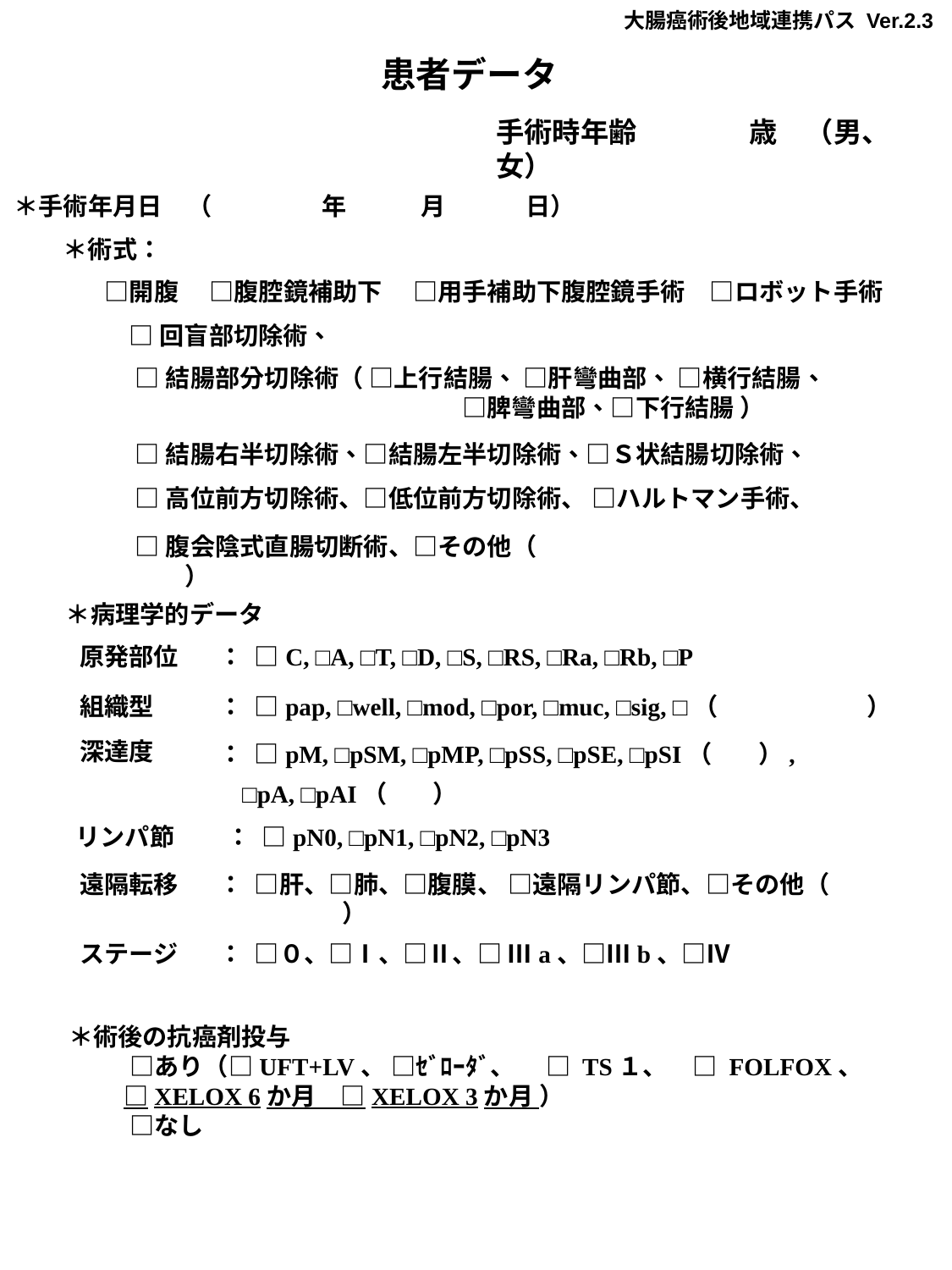

大腸癌術後地域連携パス Ver.2.3
患者データ
手術時年齢　　　　歳　（男、女）
＊手術年月日　（　　　　  年　　　月　　 　日）
＊術式：
　□開腹　 □腹腔鏡補助下　 □用手補助下腹腔鏡手術　□ロボット手術
□回盲部切除術、
□結腸部分切除術（ □上行結腸、 □肝彎曲部、 □横行結腸、
　　　　　　　　　　　　　 □脾彎曲部、□下行結腸 ）
□結腸右半切除術、□結腸左半切除術、□Ｓ状結腸切除術、
□高位前方切除術、□低位前方切除術、 □ハルトマン手術、
□腹会陰式直腸切断術、□その他（　　　　　　　　　　　　　　）
＊病理学的データ
原発部位
：  □C, □A, □T, □D, □S, □RS, □Ra, □Rb, □P
組織型
：  □pap, □well, □mod, □por, □muc, □sig, □（　　　　　　）
深達度
：  □pM, □pSM, □pMP, □pSS, □pSE, □pSI（        ）,
 □pA, □pAI（        ）
リンパ節
：  □pN0, □pN1, □pN2, □pN3
：  □肝、□肺、□腹膜、 □遠隔リンパ節、□その他（　　　　　　　　　）
遠隔転移
ステージ
：  □０、□Ⅰ、□Ⅱ、□ Ⅲa、□Ⅲb、□Ⅳ
＊術後の抗癌剤投与
 　　□あり（□UFT+LV、 □ｾﾞﾛｰﾀﾞ、　 □ TS１、　□ FOLFOX、
　　 □XELOX 6か月　□XELOX 3か月 ）
 　　□なし